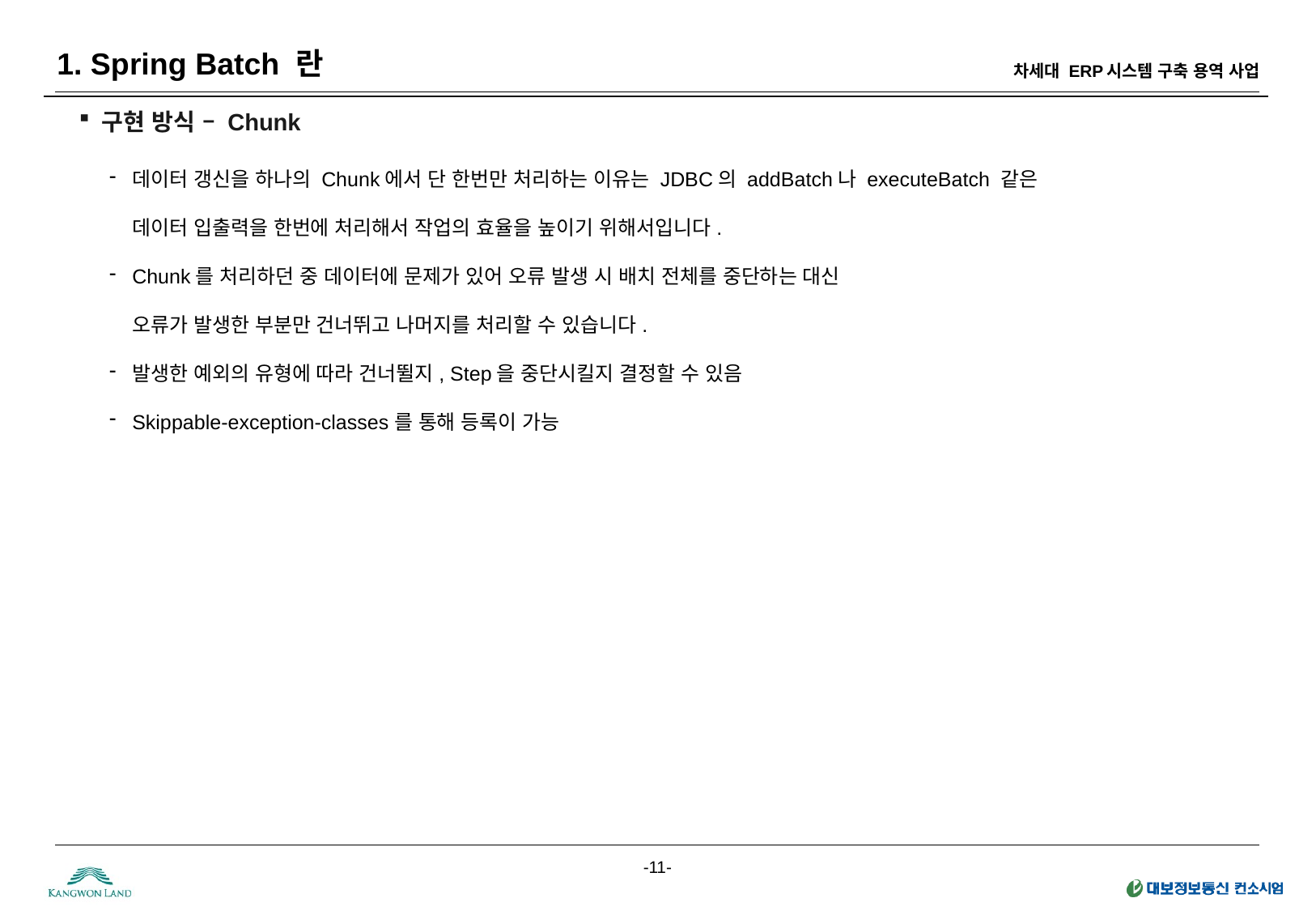

1. Spring Batch 란
구현 방식 – Chunk

데이터 갱신을 하나의 Chunk에서 단 한번만 처리하는 이유는 JDBC의 addBatch나 executeBatch 같은
데이터 입출력을 한번에 처리해서 작업의 효율을 높이기 위해서입니다.
Chunk를 처리하던 중 데이터에 문제가 있어 오류 발생 시 배치 전체를 중단하는 대신
오류가 발생한 부분만 건너뛰고 나머지를 처리할 수 있습니다.
발생한 예외의 유형에 따라 건너뛸지, Step을 중단시킬지 결정할 수 있음
Skippable-exception-classes를 통해 등록이 가능